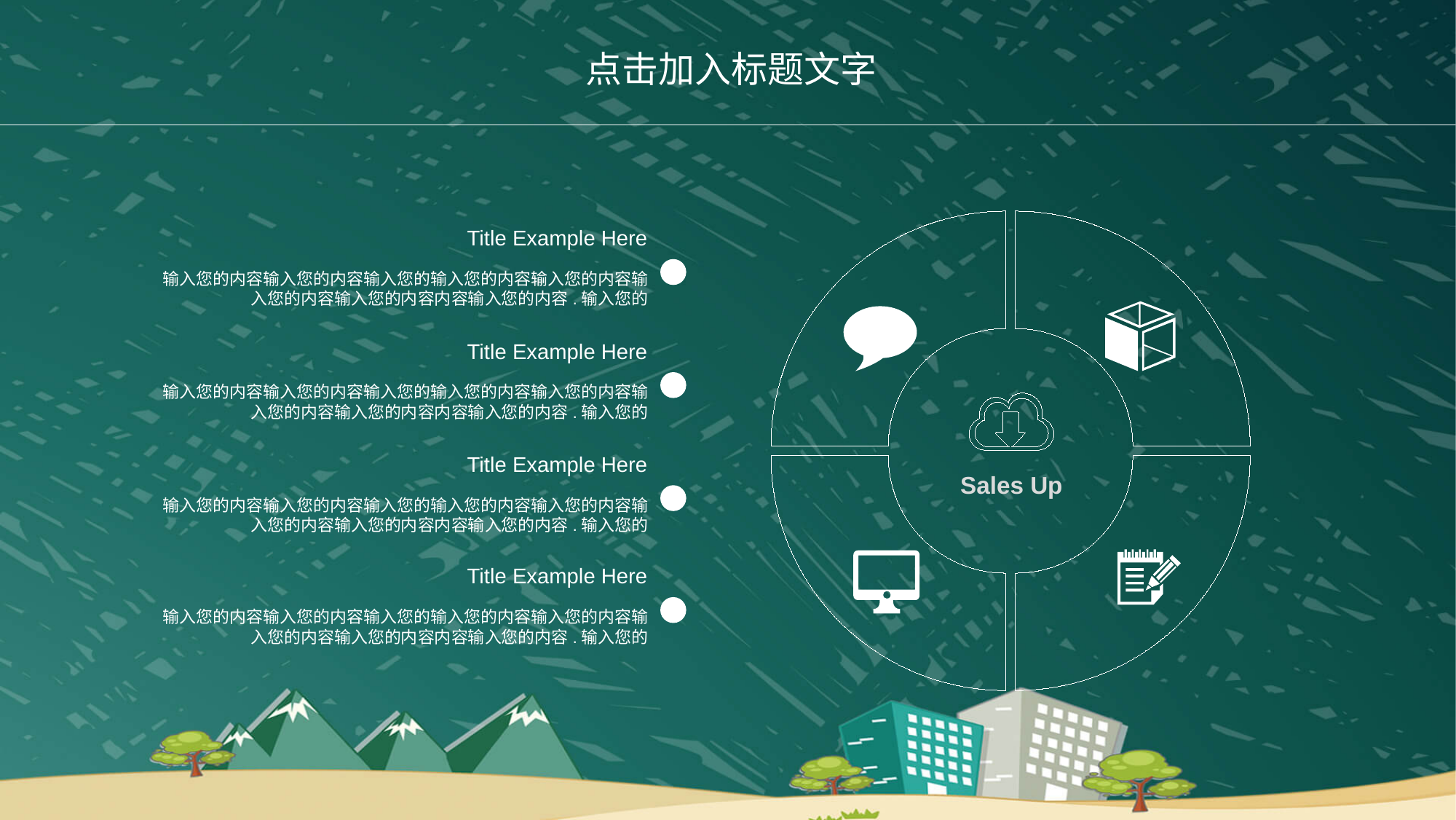

点击加入标题文字

### Chart

| Category | Sales |
|---|---|
| 1st Qtr | 3.0 |
| 2nd Qtr | 3.0 |
| 3rd Qtr | 3.0 |
| 4th Qtr | 3.0 |

Sales Up

Title Example Here

输入您的内容输入您的内容输入您的输入您的内容输入您的内容输入您的内容输入您的内容内容输入您的内容.输入您的
Title Example Here

输入您的内容输入您的内容输入您的输入您的内容输入您的内容输入您的内容输入您的内容内容输入您的内容.输入您的
Title Example Here

输入您的内容输入您的内容输入您的输入您的内容输入您的内容输入您的内容输入您的内容内容输入您的内容.输入您的
Title Example Here

输入您的内容输入您的内容输入您的输入您的内容输入您的内容输入您的内容输入您的内容内容输入您的内容.输入您的